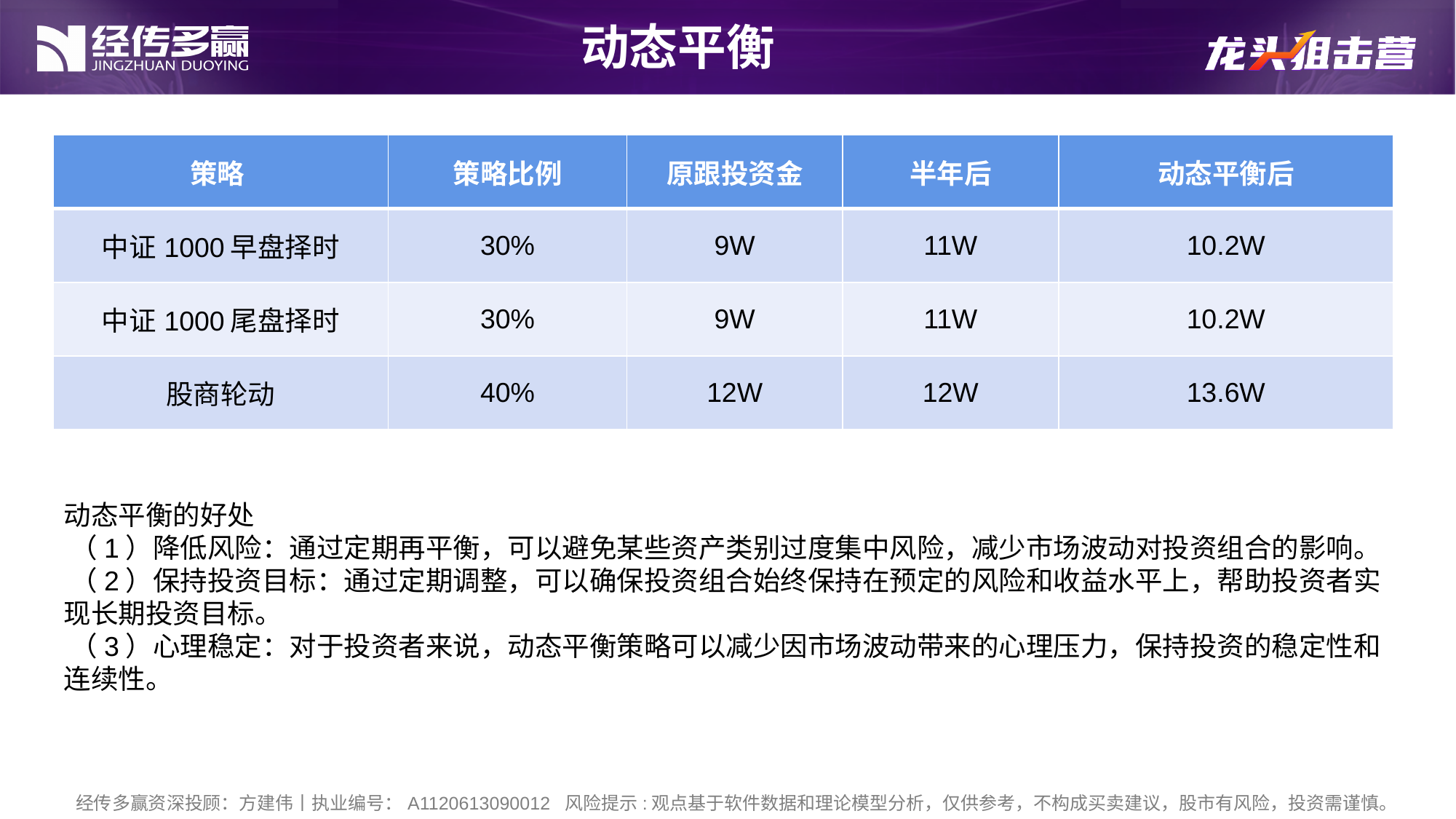

动态平衡
| 策略 | 策略比例 | 原跟投资金 | 半年后 | 动态平衡后 |
| --- | --- | --- | --- | --- |
| 中证1000早盘择时 | 30% | 9W | 11W | 10.2W |
| 中证1000尾盘择时 | 30% | 9W | 11W | 10.2W |
| 股商轮动 | 40% | 12W | 12W | 13.6W |
动态平衡的好处
‌（1）降低风险‌：通过定期再平衡，可以避免某些资产类别过度集中风险，减少市场波动对投资组合的影响。
‌（2）保持投资目标‌：通过定期调整，可以确保投资组合始终保持在预定的风险和收益水平上，帮助投资者实现长期投资目标。
‌（3）心理稳定‌：对于投资者来说，动态平衡策略可以减少因市场波动带来的心理压力，保持投资的稳定性和连续性。